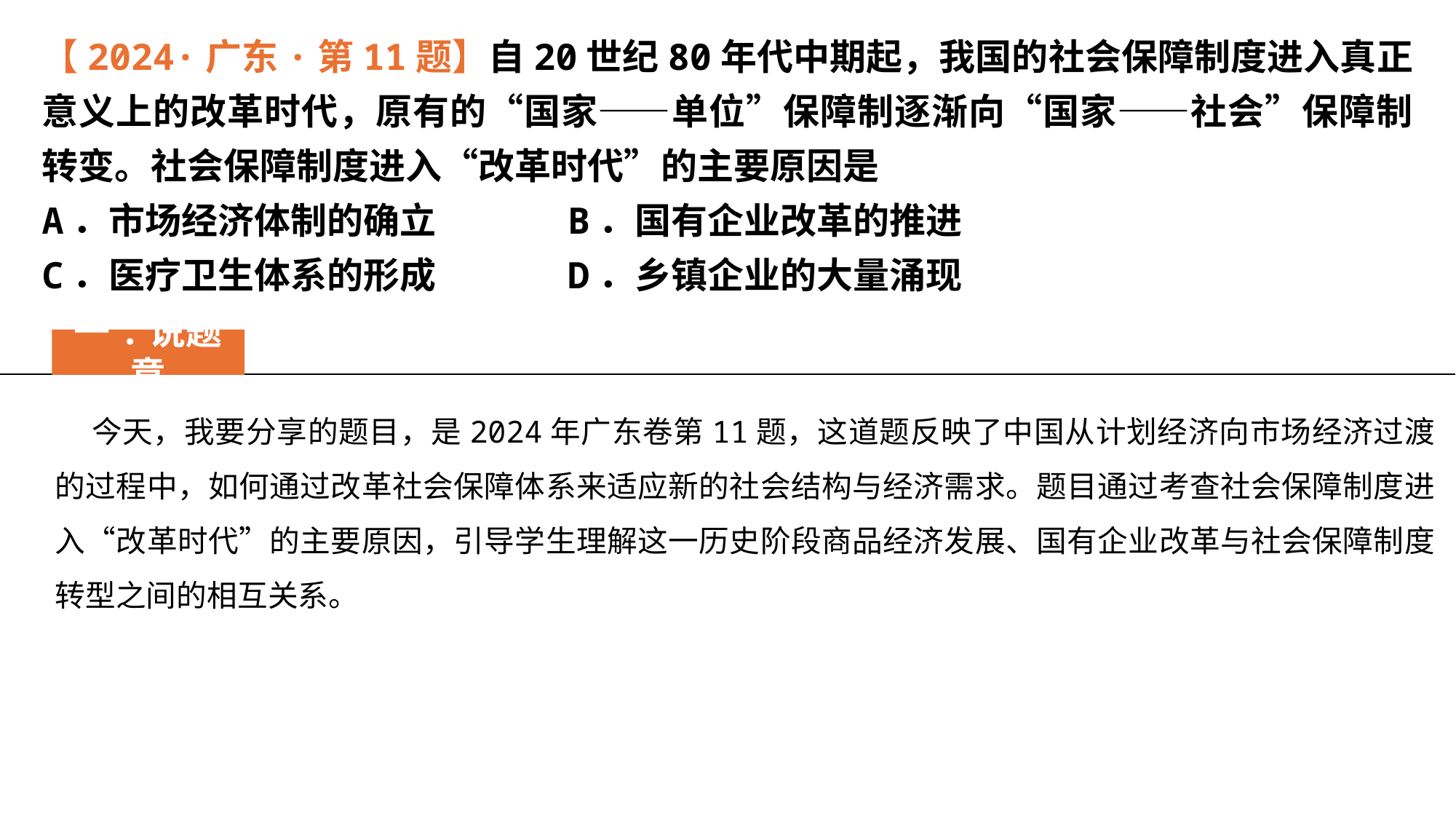

【2024·广东·第11题】自20世纪80年代中期起，我国的社会保障制度进入真正意义上的改革时代，原有的“国家——单位”保障制逐渐向“国家——社会”保障制转变。社会保障制度进入“改革时代”的主要原因是
A．市场经济体制的确立               B．国有企业改革的推进
C．医疗卫生体系的形成               D．乡镇企业的大量涌现
一.说题意
    今天，我要分享的题目，是2024年广东卷第11题，这道题反映了中国从计划经济向市场经济过渡的过程中，如何通过改革社会保障体系来适应新的社会结构与经济需求。题目通过考查社会保障制度进入“改革时代”的主要原因，引导学生理解这一历史阶段商品经济发展、国有企业改革与社会保障制度转型之间的相互关系。